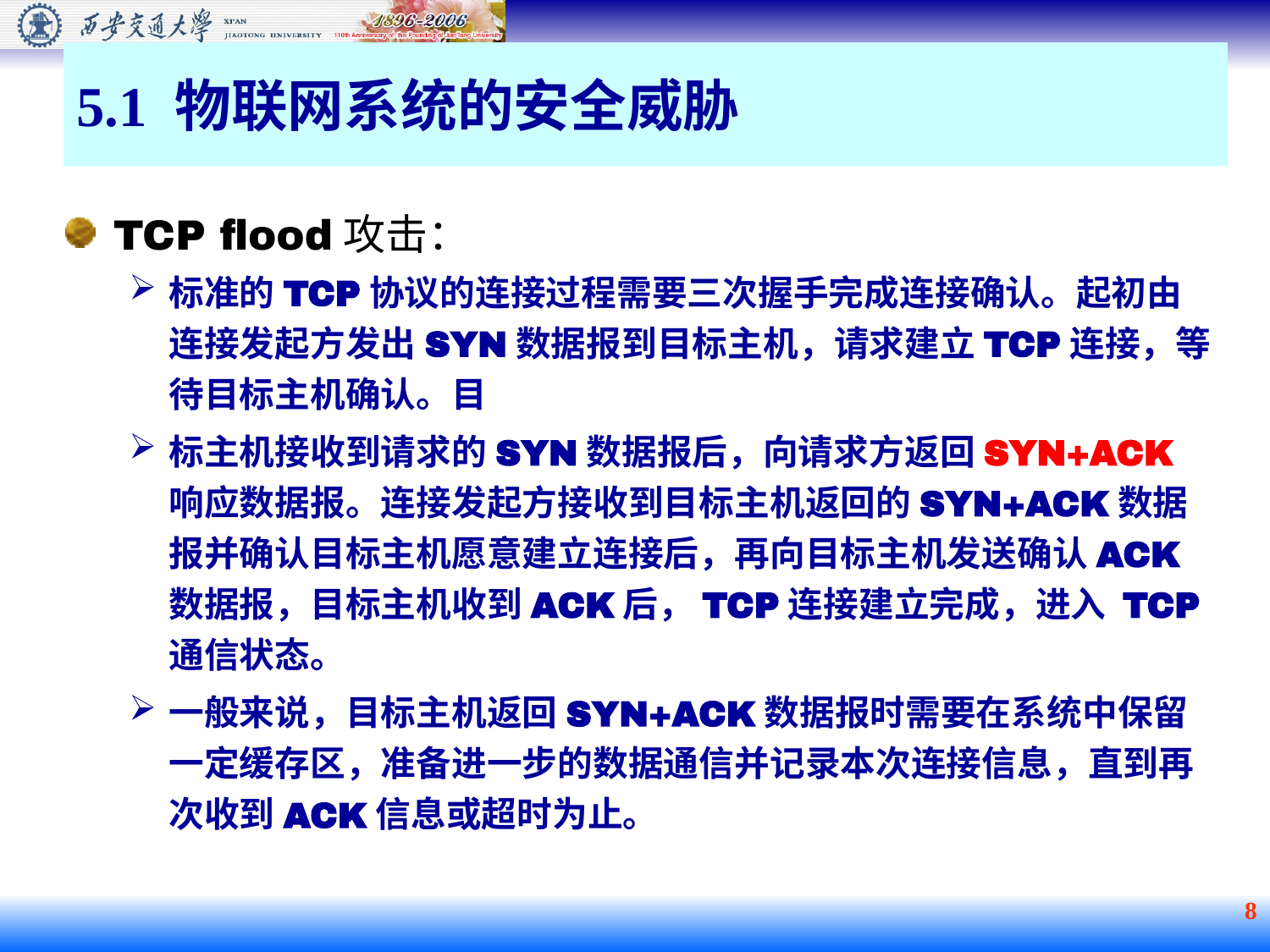

# 5.1 物联网系统的安全威胁
TCP flood攻击：
标准的TCP协议的连接过程需要三次握手完成连接确认。起初由连接发起方发出SYN数据报到目标主机，请求建立TCP连接，等待目标主机确认。目
标主机接收到请求的SYN数据报后，向请求方返回SYN+ACK响应数据报。连接发起方接收到目标主机返回的SYN+ACK数据报并确认目标主机愿意建立连接后，再向目标主机发送确认ACK数据报，目标主机收到ACK后，TCP连接建立完成，进入 TCP通信状态。
一般来说，目标主机返回SYN+ACK数据报时需要在系统中保留一定缓存区，准备进一步的数据通信并记录本次连接信息，直到再次收到ACK信息或超时为止。

8